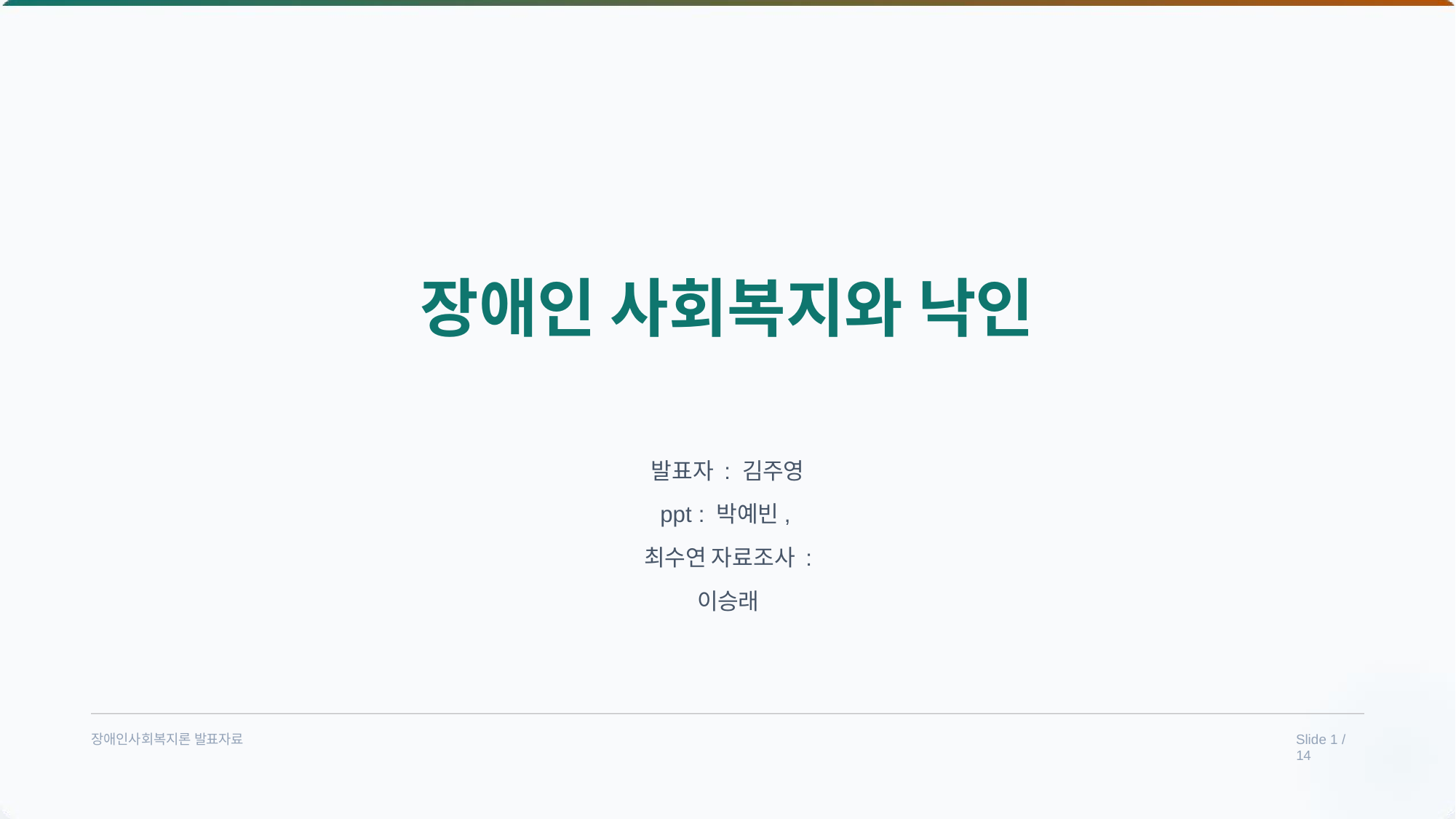

# 장애인 사회복지와 낙인
발표자 : 김주영
ppt : 박예빈,최수연 자료조사 : 이승래
장애인사회복지론 발표자료
Slide 1 /
14